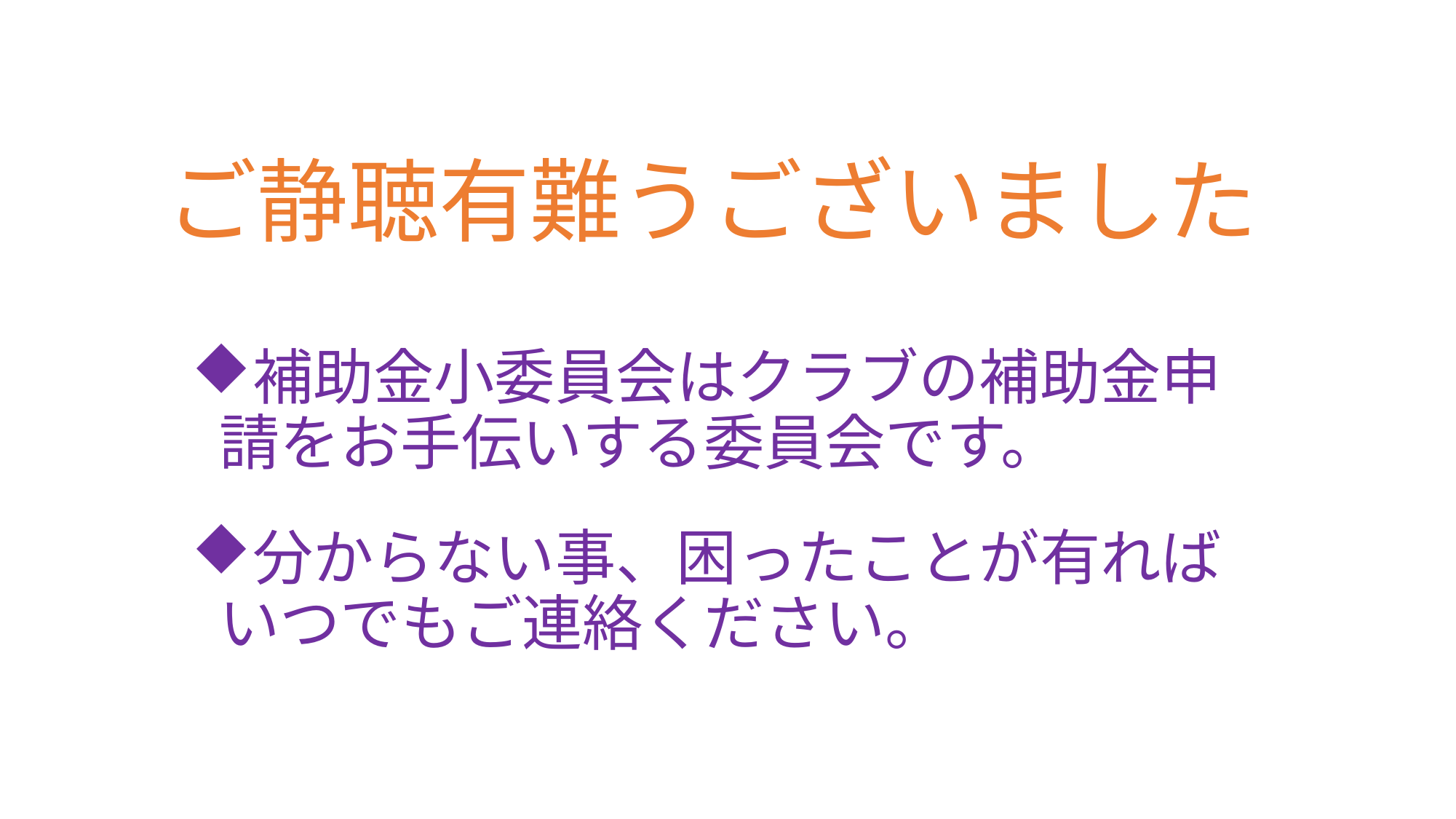

# ご静聴有難うございました
補助金小委員会はクラブの補助金申請をお手伝いする委員会です。

分からない事、困ったことが有ればいつでもご連絡ください。